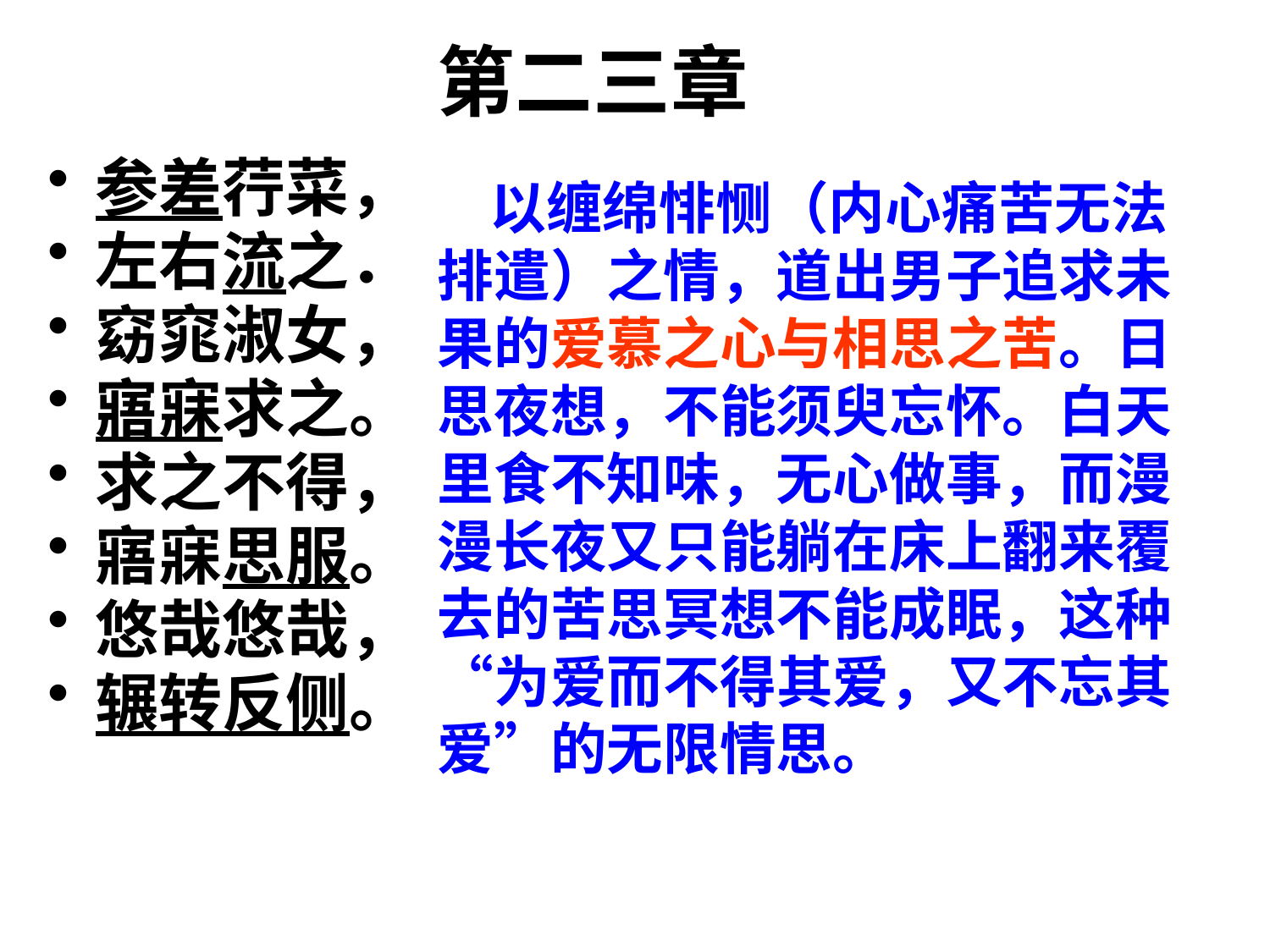

# 第二三章
参差荇菜，
左右流之．
窈窕淑女，
寤寐求之。
求之不得，
寤寐思服。
悠哉悠哉，
辗转反侧。
   以缠绵悱恻（内心痛苦无法排遣）之情，道出男子追求未果的爱慕之心与相思之苦。日思夜想，不能须臾忘怀。白天里食不知味，无心做事，而漫漫长夜又只能躺在床上翻来覆去的苦思冥想不能成眠，这种“为爱而不得其爱，又不忘其爱”的无限情思。